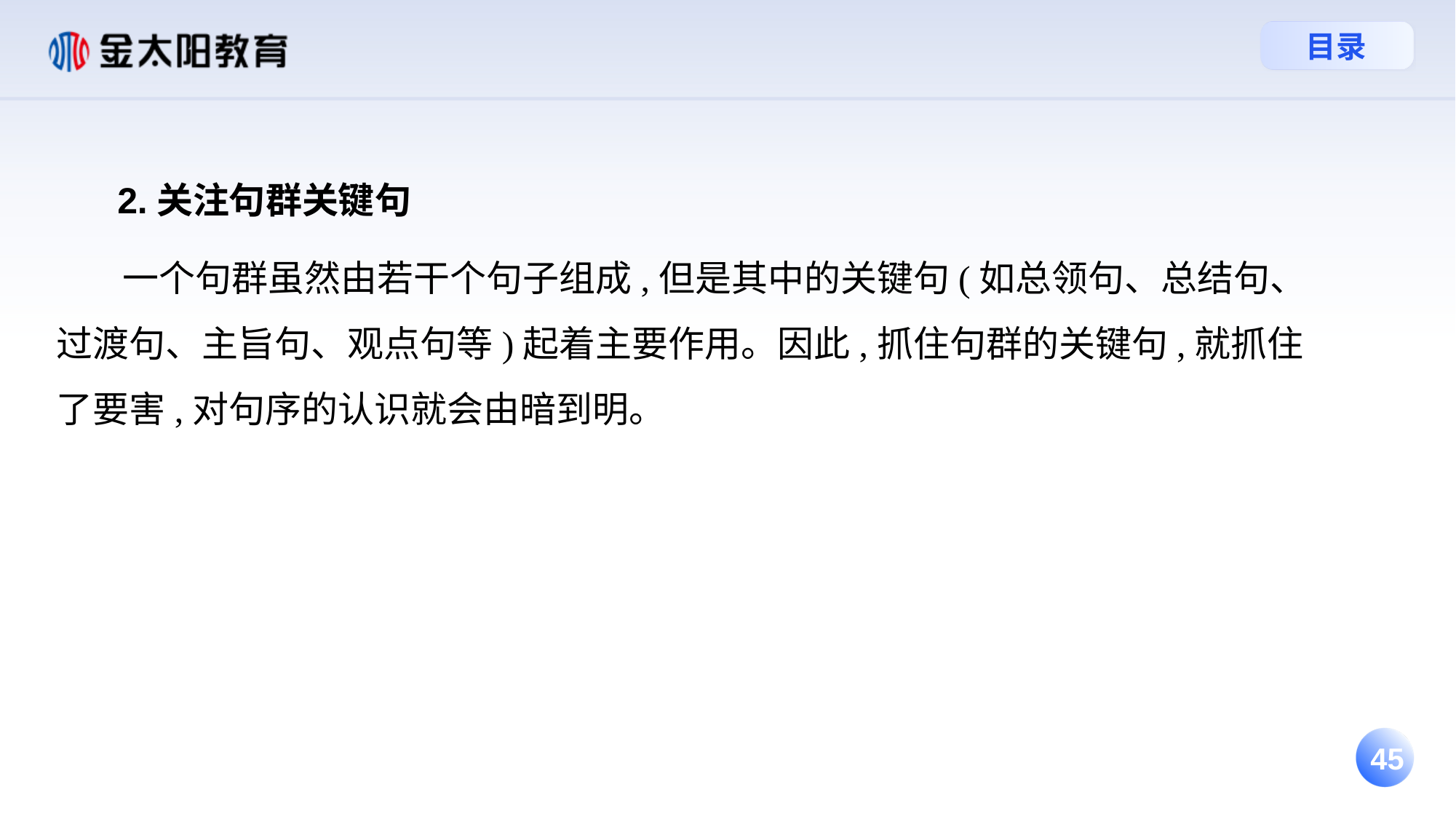

2.关注句群关键句
      一个句群虽然由若干个句子组成,但是其中的关键句(如总领句、总结句、过渡句、主旨句、观点句等)起着主要作用。因此,抓住句群的关键句,就抓住了要害,对句序的认识就会由暗到明。